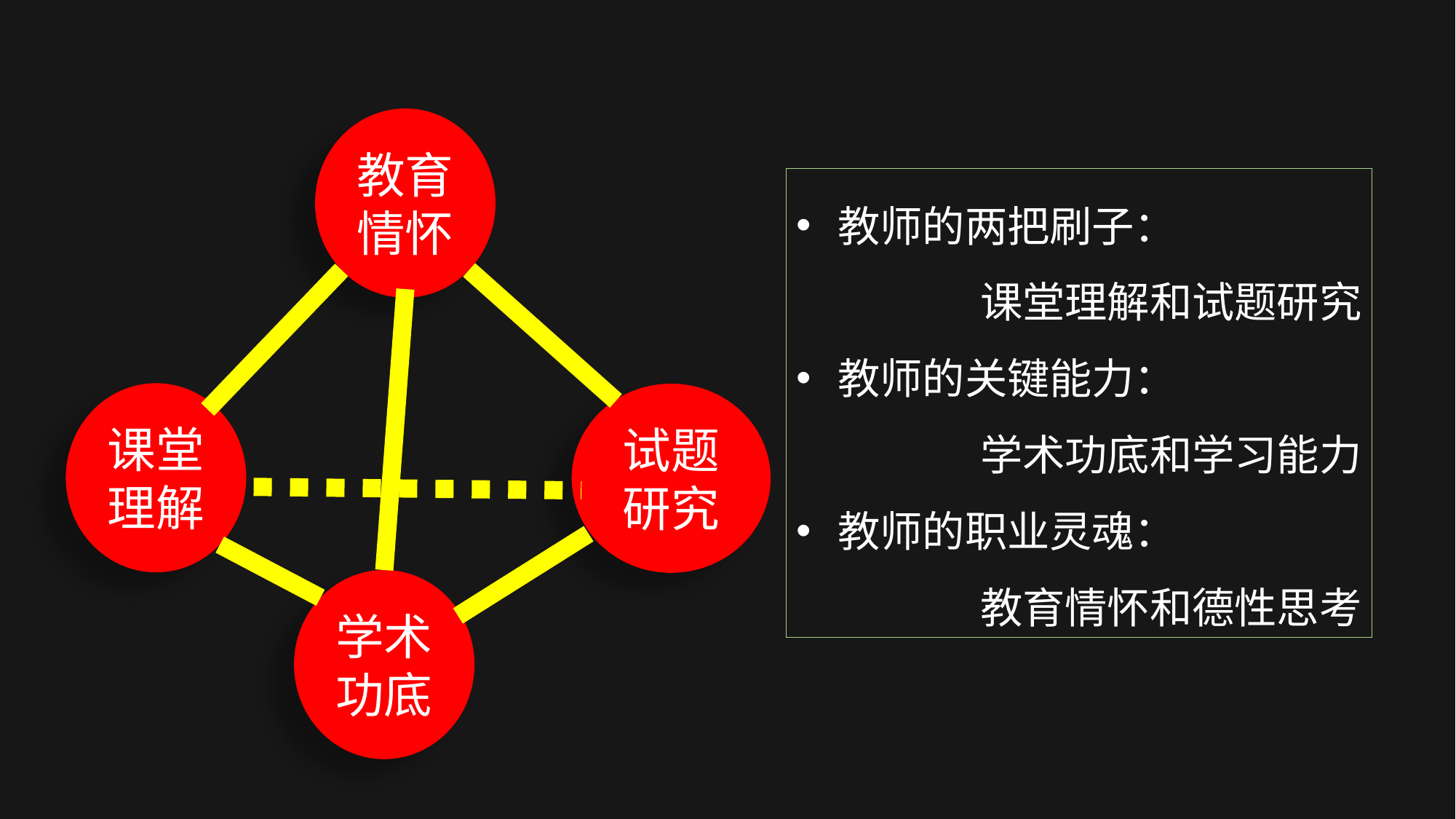

教育情怀
课堂理解
试题研究
学术功底
教师的两把刷子：
           课堂理解和试题研究
教师的关键能力：
学术功底和学习能力
教师的职业灵魂：
教育情怀和德性思考